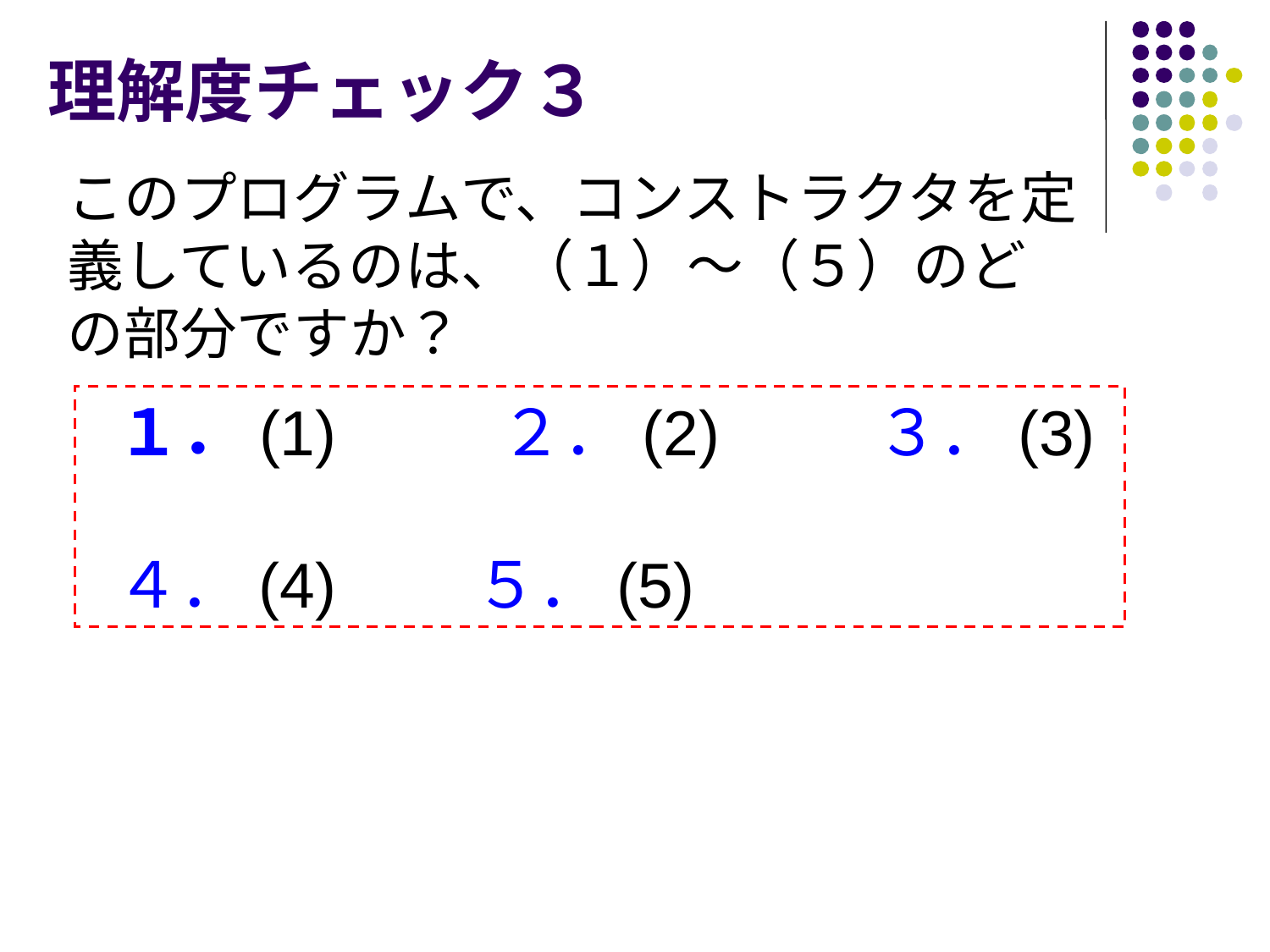

# 理解度チェック３
このプログラムで、コンストラクタを定義しているのは、（１）～（５）のどの部分ですか？
 １．(1)    　 ２．(2)        ３．(3)
 ４．(4)       ５．(5)